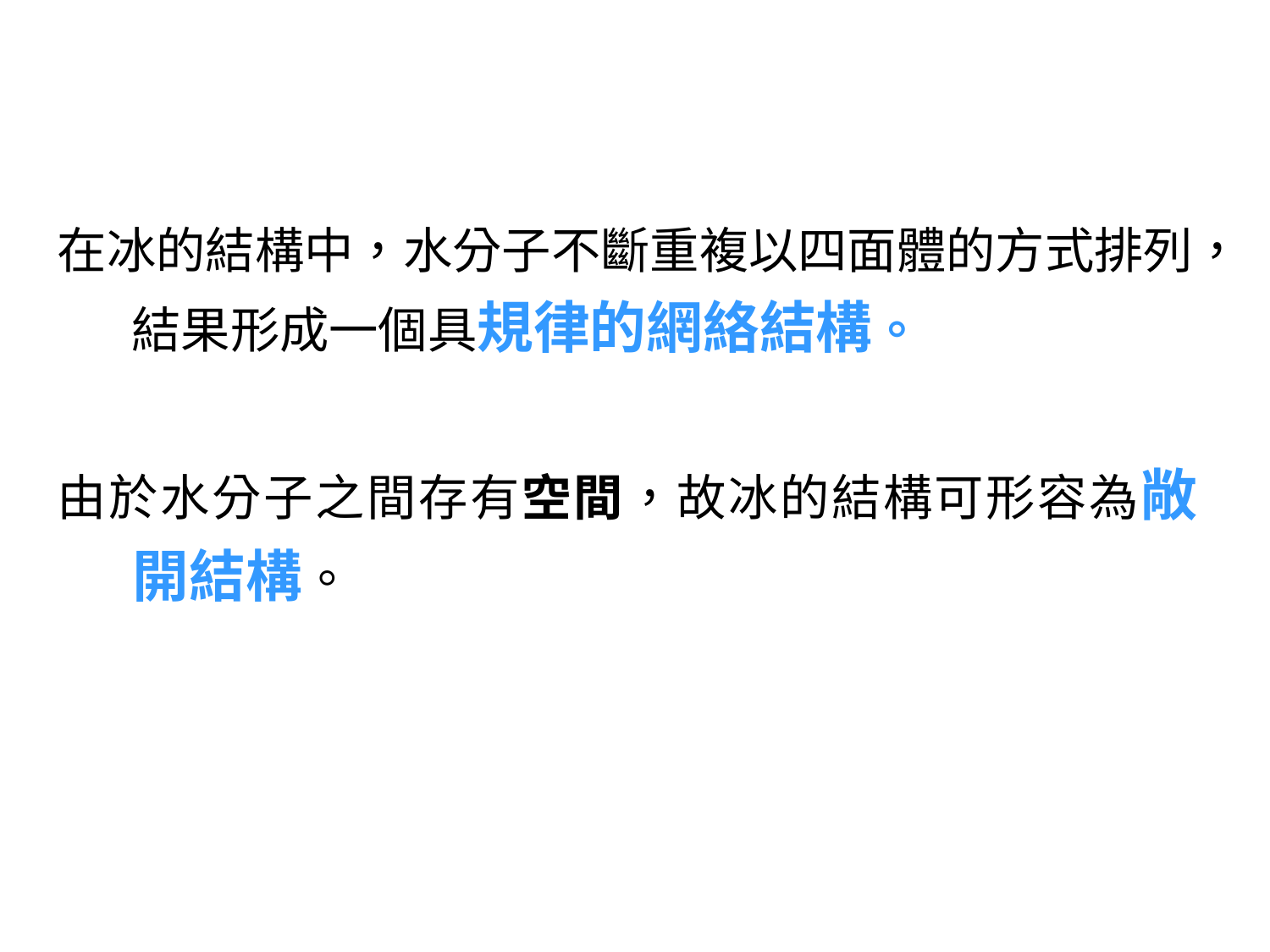

在冰的結構中，水分子不斷重複以四面體的方式排列，結果形成一個具規律的網絡結構。
由於水分子之間存有空間，故冰的結構可形容為敞開結構。